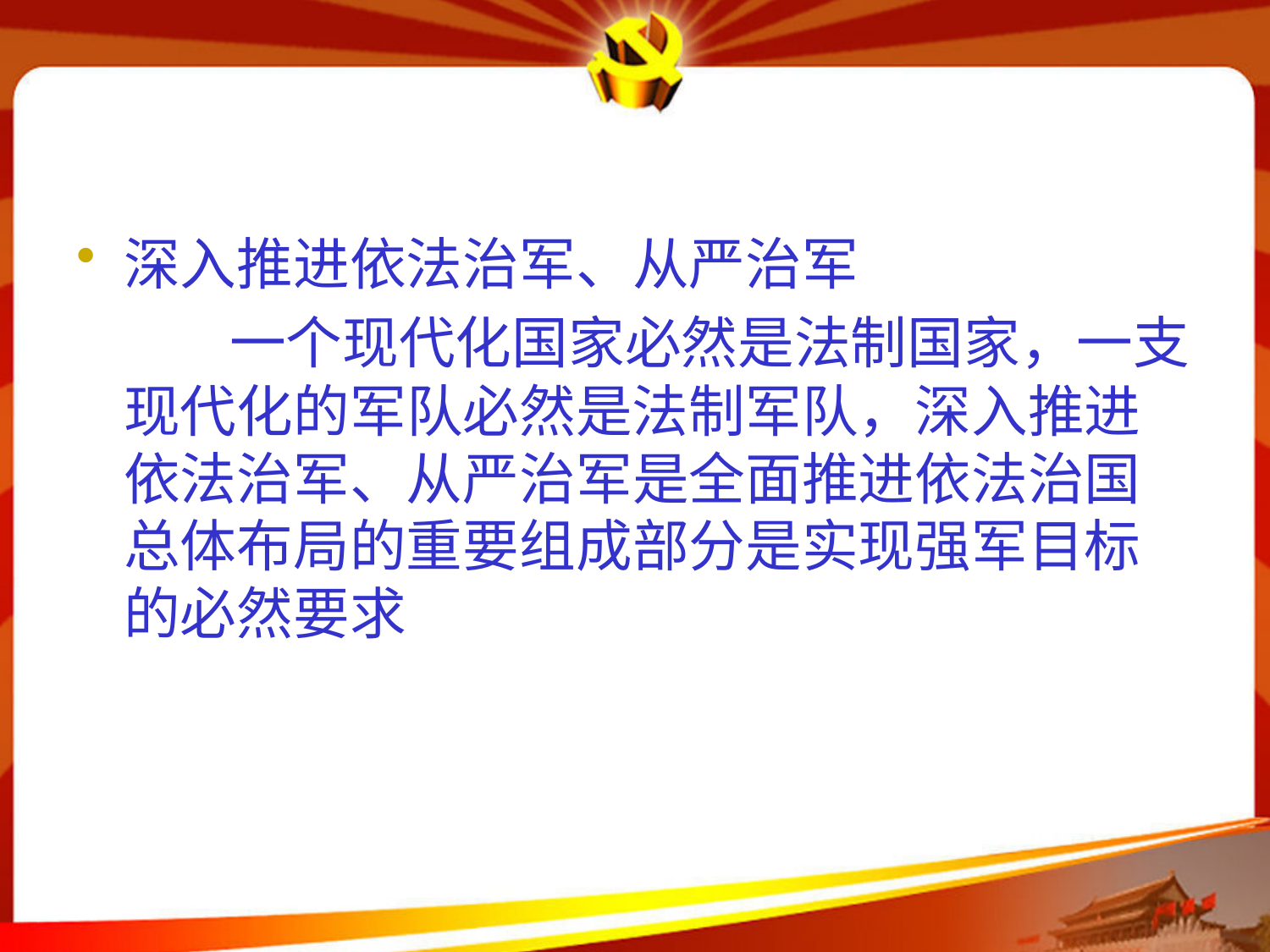

#
深入推进依法治军、从严治军
           一个现代化国家必然是法制国家，一支现代化的军队必然是法制军队，深入推进依法治军、从严治军是全面推进依法治国总体布局的重要组成部分是实现强军目标的必然要求